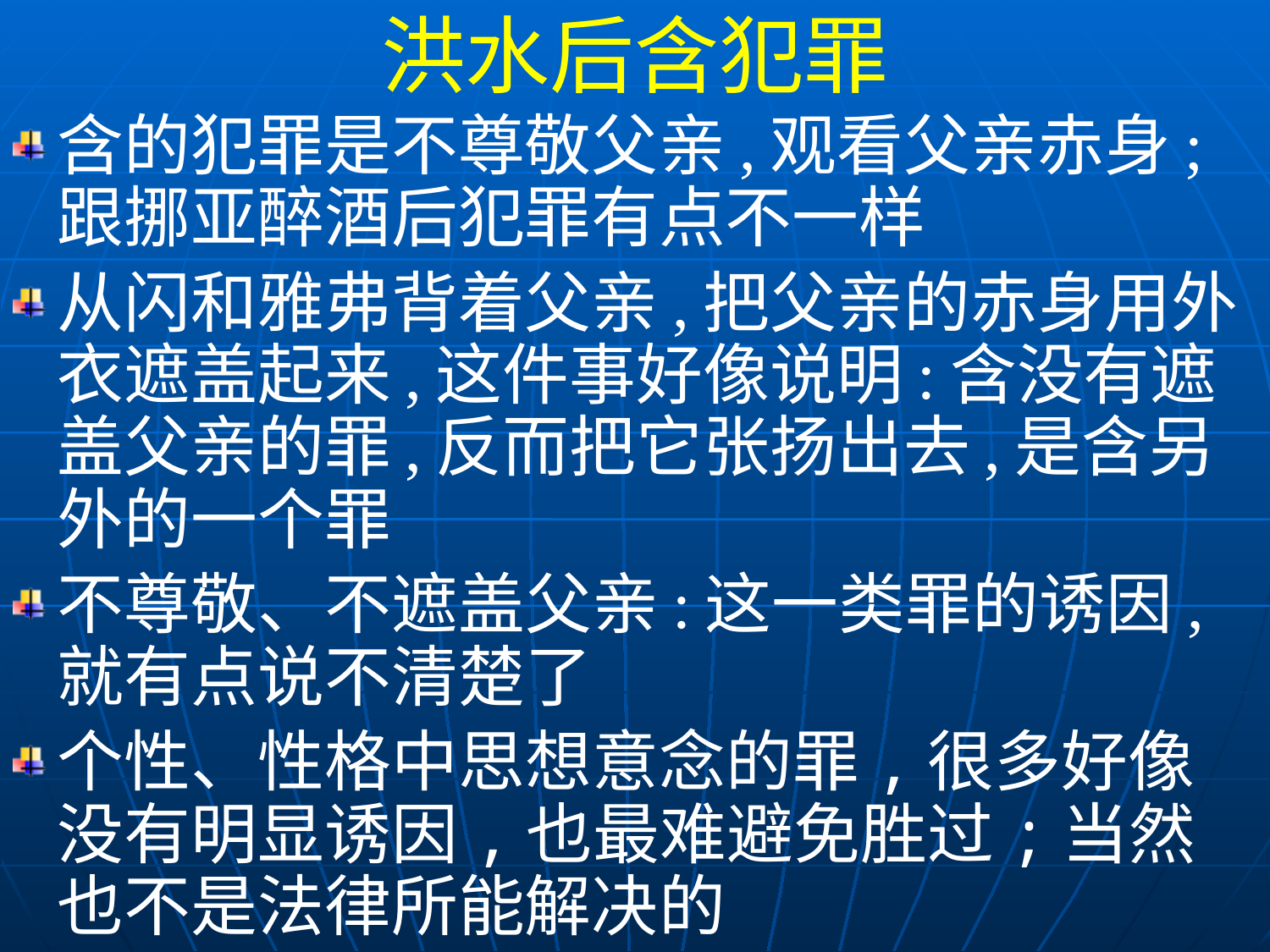

洪水后含犯罪
含的犯罪是不尊敬父亲,观看父亲赤身;跟挪亚醉酒后犯罪有点不一样
从闪和雅弗背着父亲,把父亲的赤身用外衣遮盖起来,这件事好像说明:含没有遮盖父亲的罪,反而把它张扬出去,是含另外的一个罪
不尊敬、不遮盖父亲:这一类罪的诱因,就有点说不清楚了
个性、性格中思想意念的罪,很多好像没有明显诱因,也最难避免胜过;当然也不是法律所能解决的